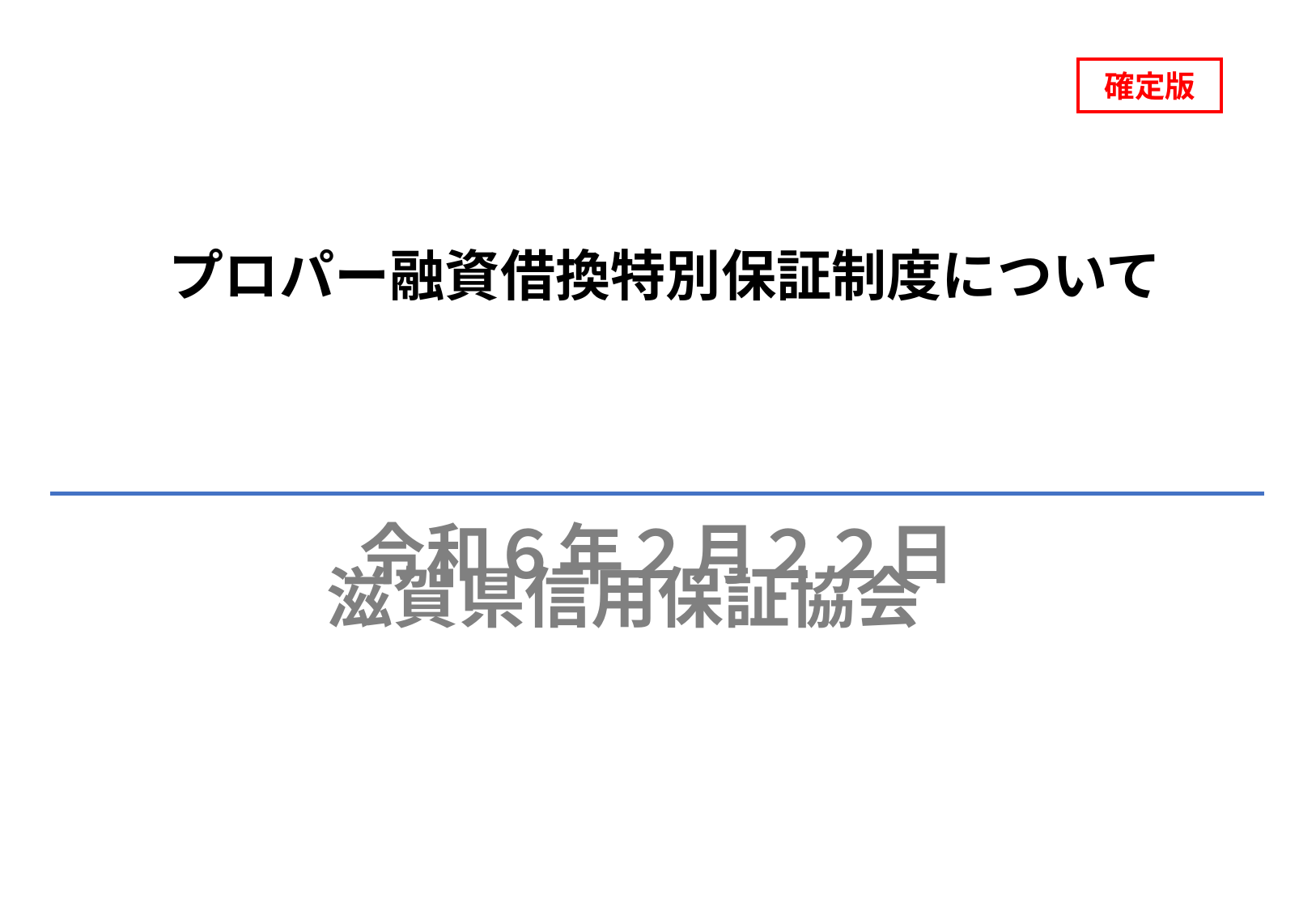

確定版
# プロパー融資借換特別保証制度について
令和６年２月２２日
滋賀県信用保証協会